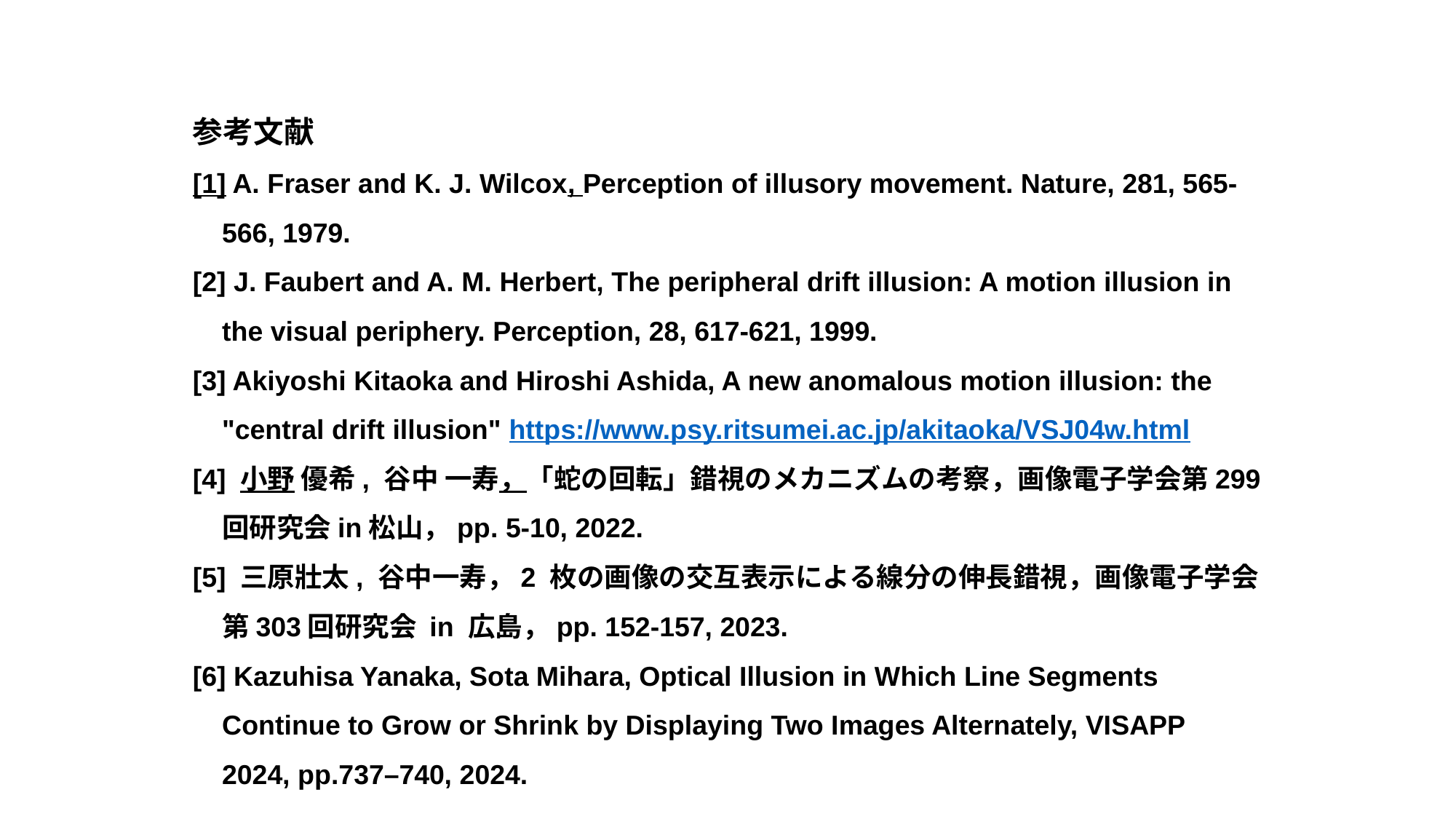

参考文献
[1] A. Fraser and K. J. Wilcox, Perception of illusory movement. Nature, 281, 565-566, 1979.
[2] J. Faubert and A. M. Herbert, The peripheral drift illusion: A motion illusion in the visual periphery. Perception, 28, 617-621, 1999.
[3] Akiyoshi Kitaoka and Hiroshi Ashida, A new anomalous motion illusion: the "central drift illusion" https://www.psy.ritsumei.ac.jp/akitaoka/VSJ04w.html
[4] 小野 優希, 谷中 一寿，「蛇の回転」錯視のメカニズムの考察，画像電子学会第299回研究会in松山，pp. 5-10, 2022.
[5] 三原壯太, 谷中一寿，2 枚の画像の交互表示による線分の伸長錯視，画像電子学会 第303回研究会 in 広島，pp. 152-157, 2023.
[6] Kazuhisa Yanaka, Sota Mihara, Optical Illusion in Which Line Segments Continue to Grow or Shrink by Displaying Two Images Alternately, VISAPP　2024, pp.737–740, 2024.